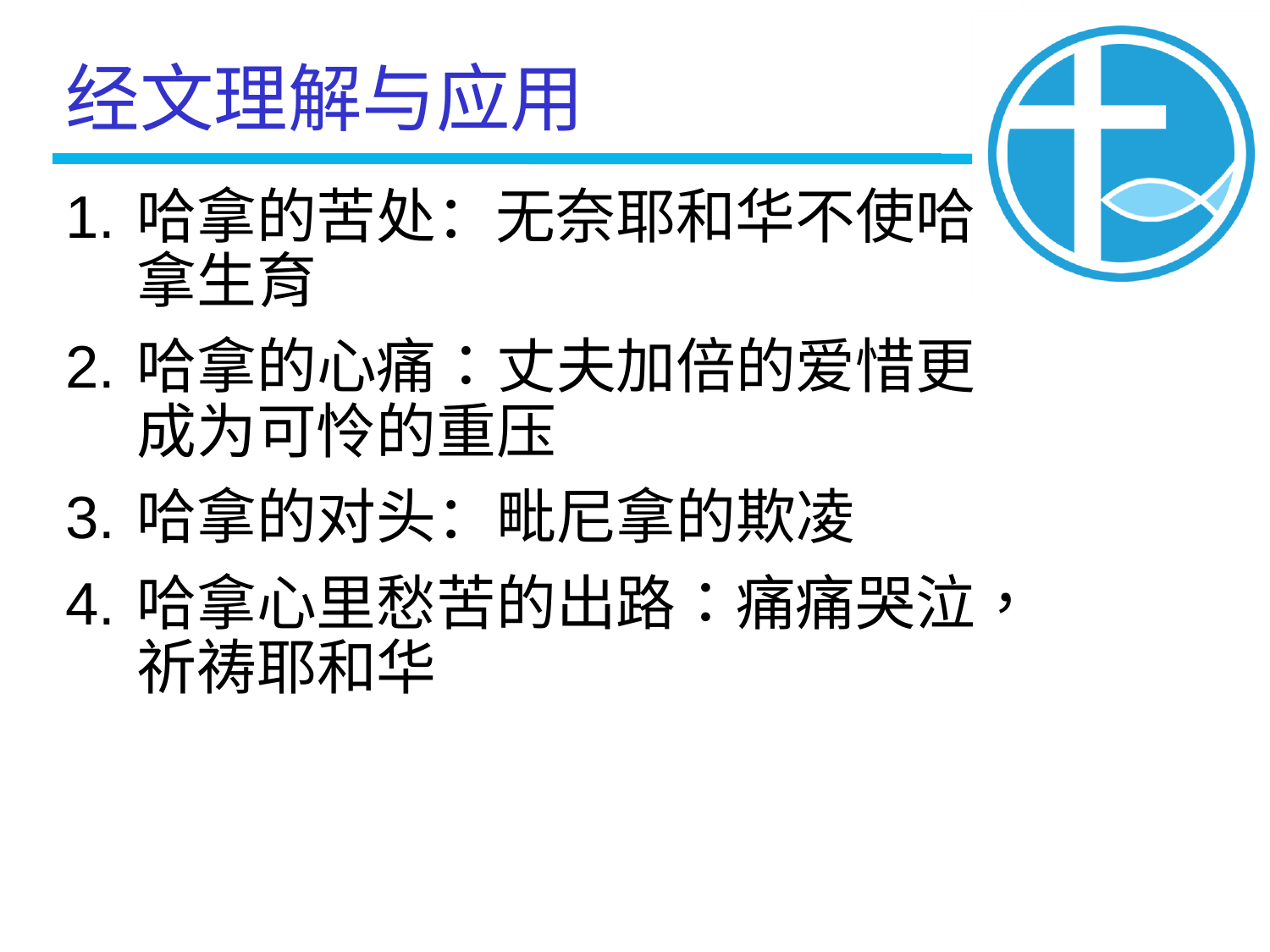

经文理解与应用

哈拿的苦处：无奈耶和华不使哈拿生育
哈拿的心痛：丈夫加倍的爱惜更成为可怜的重压
哈拿的对头：毗尼拿的欺凌
哈拿心里愁苦的出路：痛痛哭泣，祈祷耶和华